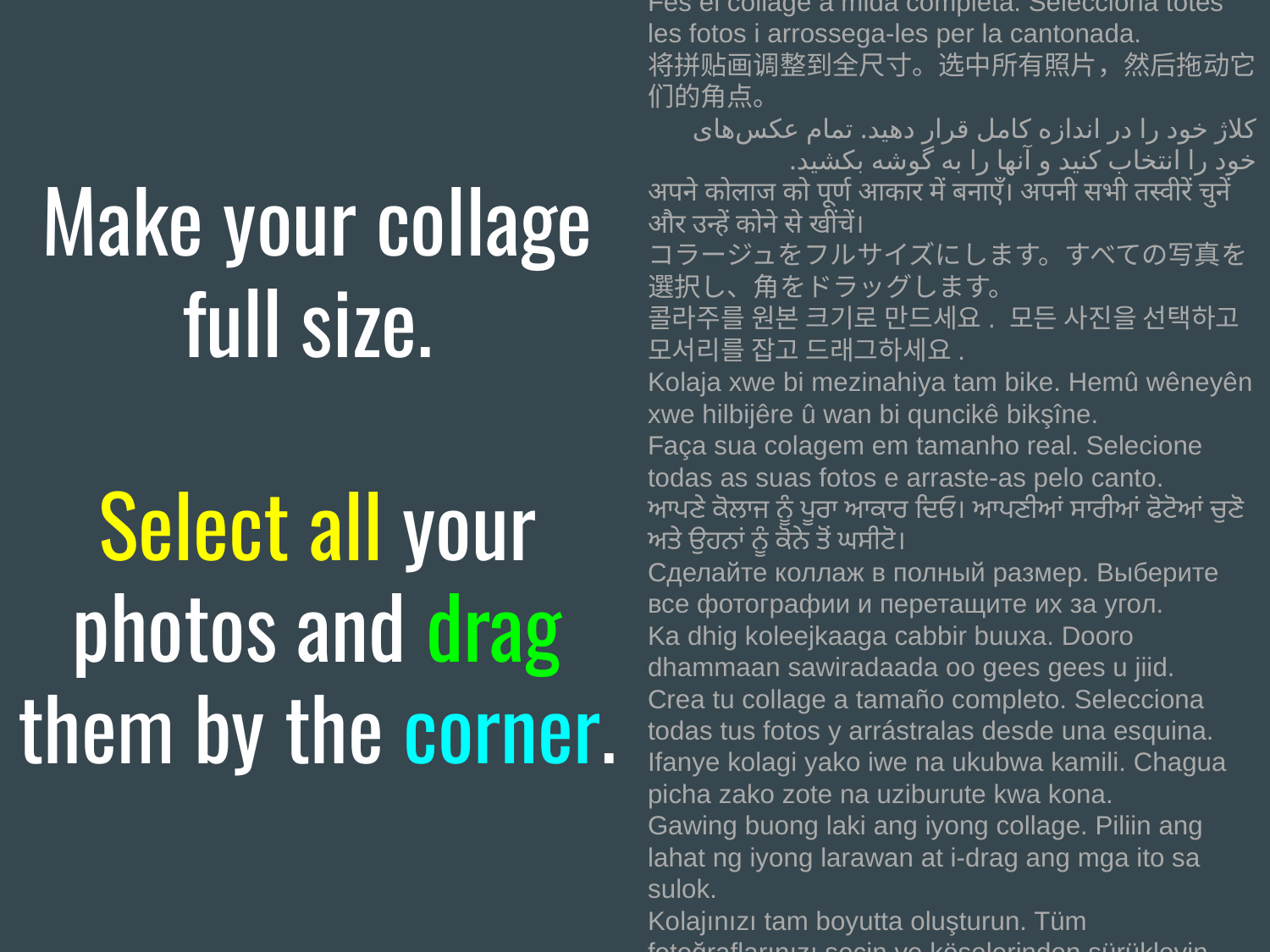

Make your collage full size.

Select all your photos and drag them by the corner.
ኮላጅዎን ሙሉ መጠን ያድርጉት። ሁሉንም ፎቶዎችዎን ይምረጡ እና ወደ ጥግ ይጎትቷቸው።
اجعل مجموعتك بحجمها الكامل. حدد جميع صورك واسحبها من الزاوية.
Fes el collage a mida completa. Selecciona totes les fotos i arrossega-les per la cantonada.
将拼贴画调整到全尺寸。选中所有照片，然后拖动它们的角点。
کلاژ خود را در اندازه کامل قرار دهید. تمام عکس‌های خود را انتخاب کنید و آنها را به گوشه بکشید.
अपने कोलाज को पूर्ण आकार में बनाएँ। अपनी सभी तस्वीरें चुनें और उन्हें कोने से खींचें।
コラージュをフルサイズにします。すべての写真を選択し、角をドラッグします。
콜라주를 원본 크기로 만드세요. 모든 사진을 선택하고 모서리를 잡고 드래그하세요.
Kolaja xwe bi mezinahiya tam bike. Hemû wêneyên xwe hilbijêre û wan bi quncikê bikşîne.
Faça sua colagem em tamanho real. Selecione todas as suas fotos e arraste-as pelo canto.
ਆਪਣੇ ਕੋਲਾਜ ਨੂੰ ਪੂਰਾ ਆਕਾਰ ਦਿਓ। ਆਪਣੀਆਂ ਸਾਰੀਆਂ ਫੋਟੋਆਂ ਚੁਣੋ ਅਤੇ ਉਹਨਾਂ ਨੂੰ ਕੋਨੇ ਤੋਂ ਘਸੀਟੋ।
Сделайте коллаж в полный размер. Выберите все фотографии и перетащите их за угол.
Ka dhig koleejkaaga cabbir buuxa. Dooro dhammaan sawiradaada oo gees gees u jiid.
Crea tu collage a tamaño completo. Selecciona todas tus fotos y arrástralas desde una esquina.
Ifanye kolagi yako iwe na ukubwa kamili. Chagua picha zako zote na uziburute kwa kona.
Gawing buong laki ang iyong collage. Piliin ang lahat ng iyong larawan at i-drag ang mga ito sa sulok.
Kolajınızı tam boyutta oluşturun. Tüm fotoğraflarınızı seçin ve köşelerinden sürükleyin.
Зробіть колаж повнорозмірним. Виберіть усі фотографії та перетягніть їх за куточки.
Làm ảnh ghép của bạn ở kích thước đầy đủ. Chọn tất cả ảnh và kéo chúng vào góc.